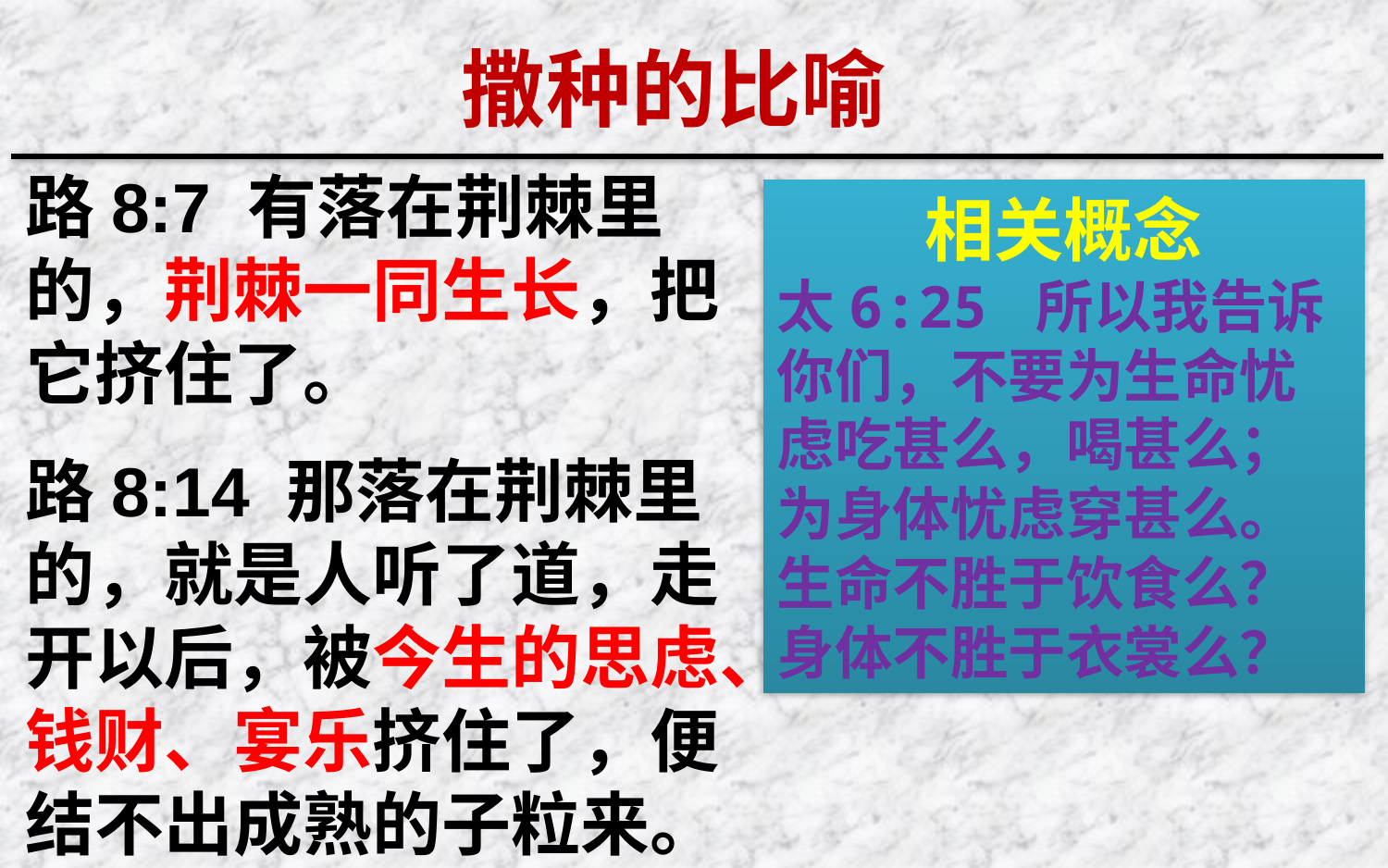

撒种的比喻
路8:7 有落在荆棘里的，荆棘一同生长，把它挤住了。
路8:14 那落在荆棘里的，就是人听了道，走开以后，被今生的思虑、钱财、宴乐挤住了，便结不出成熟的子粒来。
相关概念
太6:25 所以我告诉你们，不要为生命忧虑吃甚么，喝甚么；为身体忧虑穿甚么。生命不胜于饮食么？身体不胜于衣裳么？